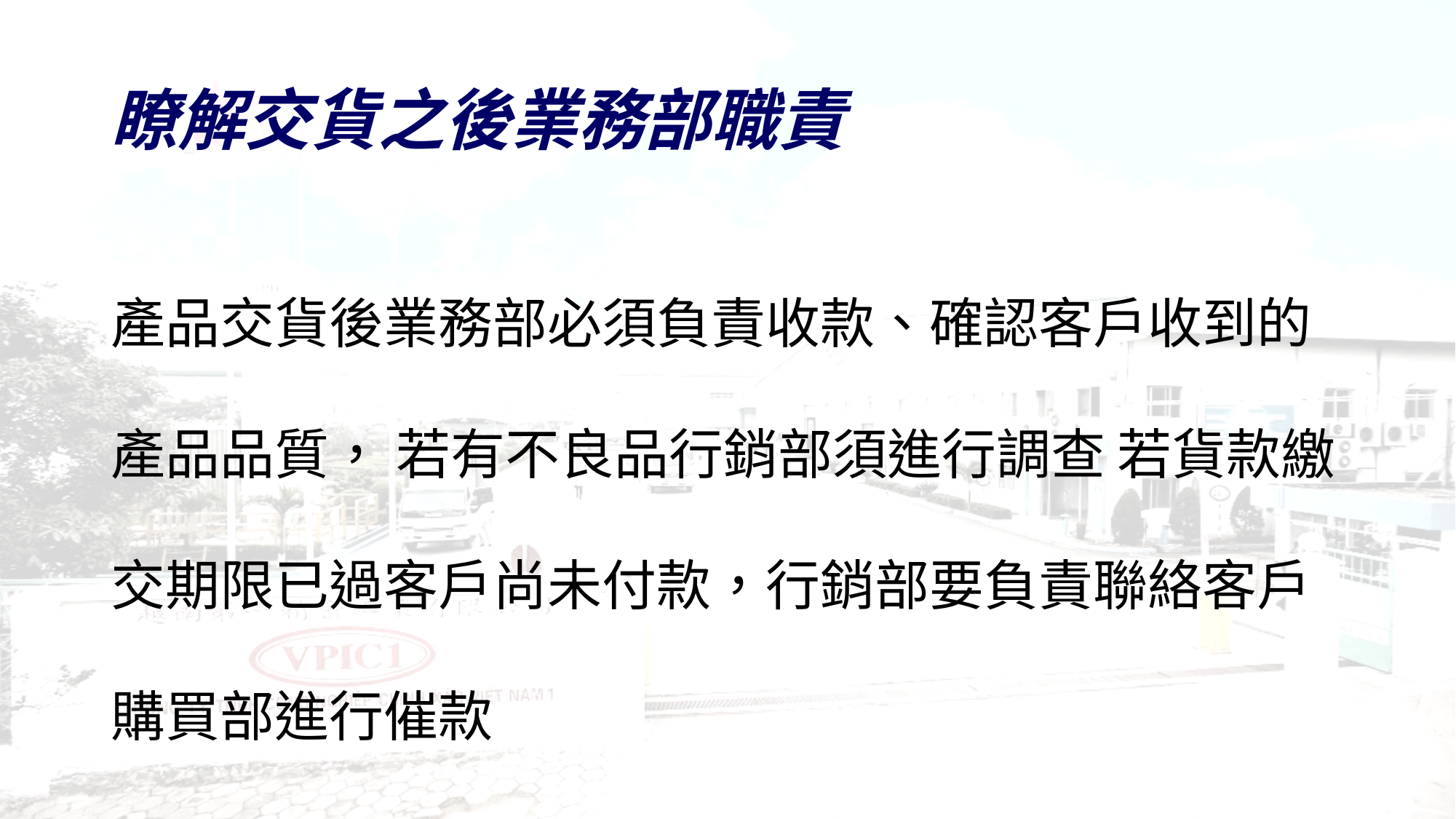

# 瞭解交貨之後業務部職責
產品交貨後業務部必須負責收款、確認客戶收到的產品品質， 若有不良品行銷部須進行調查 若貨款繳交期限已過客戶尚未付款，行銷部要負責聯絡客戶購買部進行催款